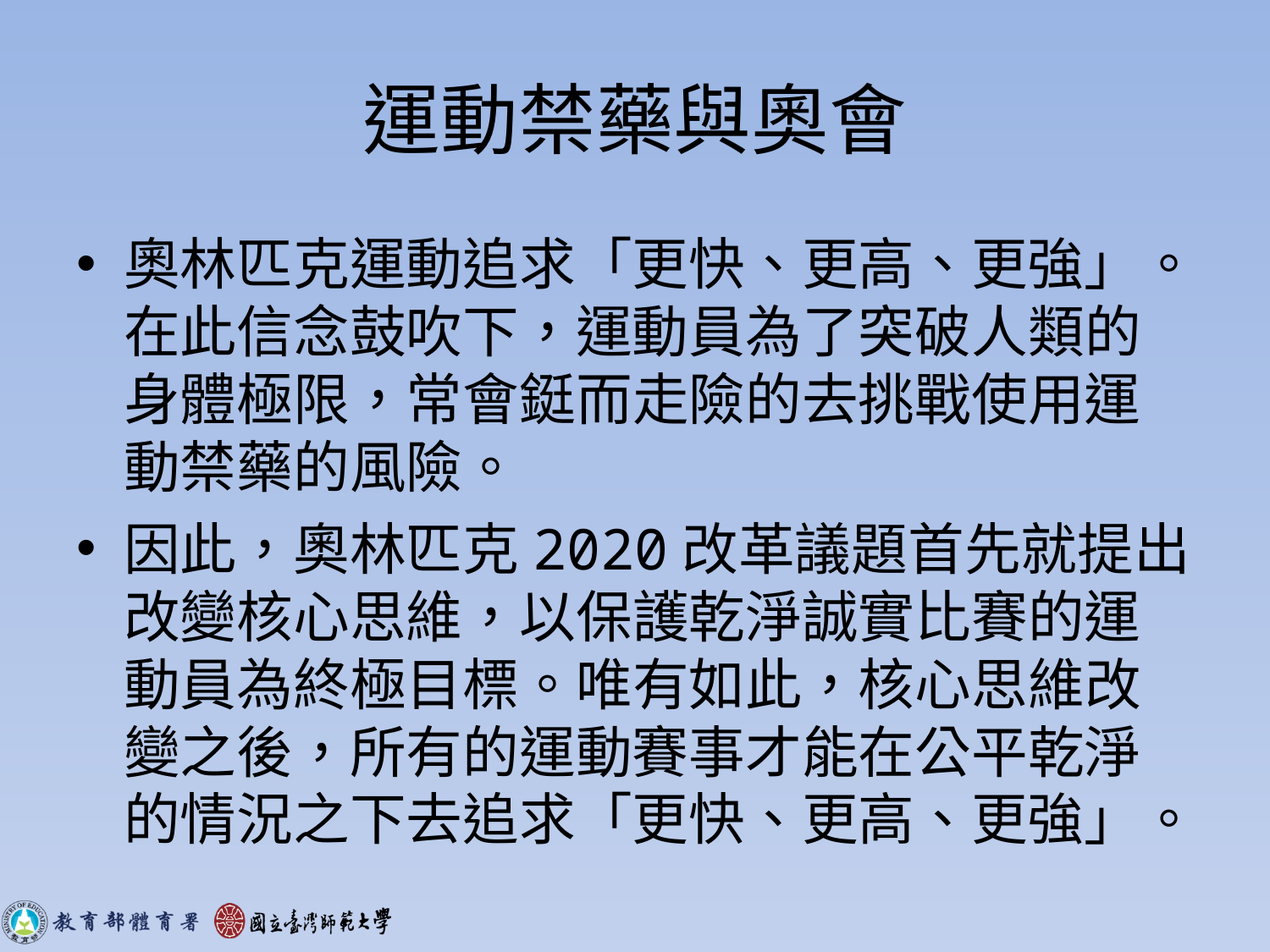

# 運動禁藥與奧會
奧林匹克運動追求「更快、更高、更強」。在此信念鼓吹下，運動員為了突破人類的身體極限，常會鋌而走險的去挑戰使用運動禁藥的風險。
因此，奧林匹克2020改革議題首先就提出改變核心思維，以保護乾淨誠實比賽的運動員為終極目標。唯有如此，核心思維改變之後，所有的運動賽事才能在公平乾淨的情況之下去追求「更快、更高、更強」。